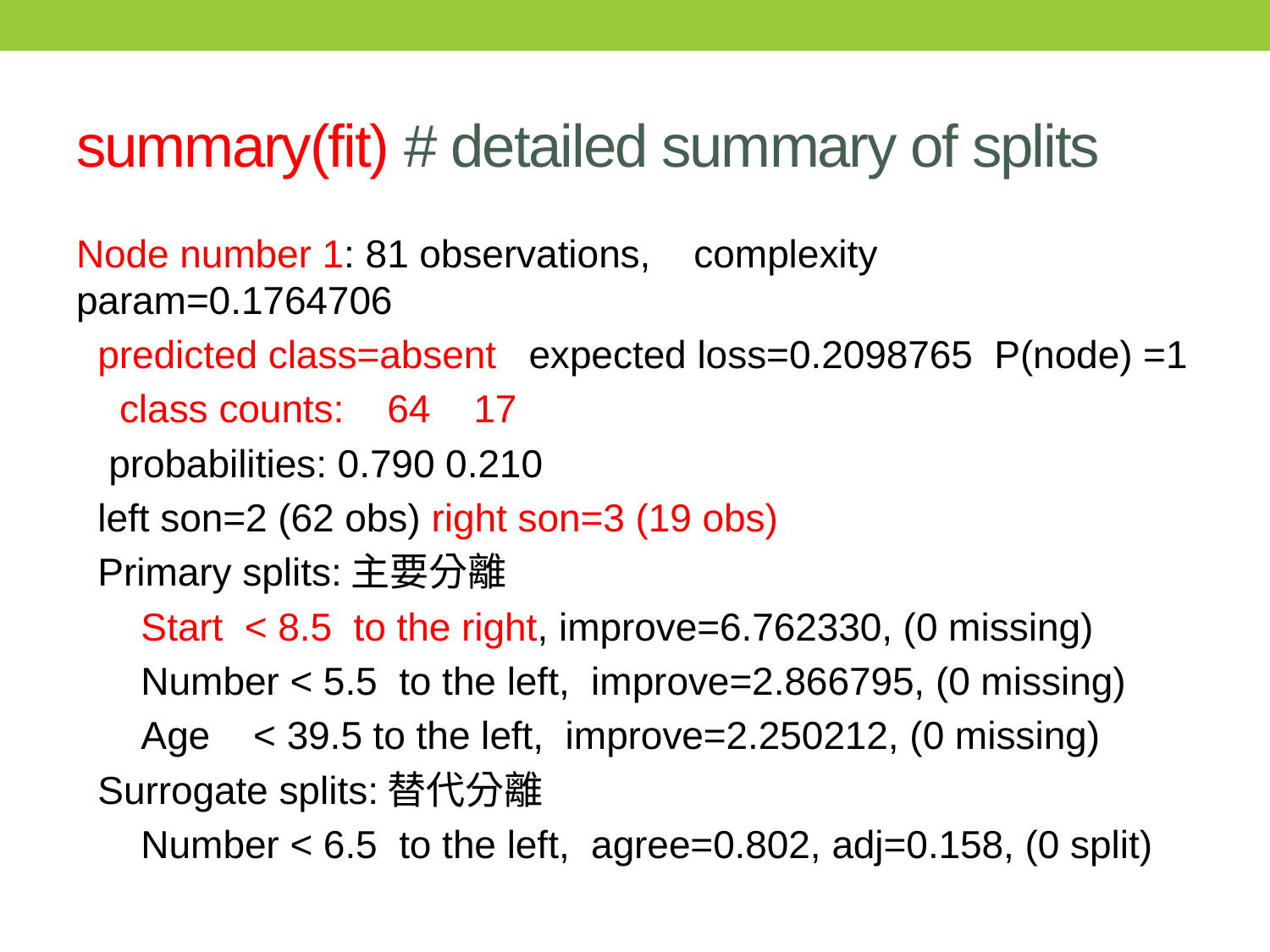

# summary(fit) # detailed summary of splits
Node number 1: 81 observations,    complexity param=0.1764706
  predicted class=absent   expected loss=0.2098765  P(node) =1
    class counts:    64    17
   probabilities: 0.790 0.210
  left son=2 (62 obs) right son=3 (19 obs)
  Primary splits:主要分離
      Start  < 8.5  to the right, improve=6.762330, (0 missing)
      Number < 5.5  to the left,  improve=2.866795, (0 missing)
      Age    < 39.5 to the left,  improve=2.250212, (0 missing)
  Surrogate splits:替代分離
      Number < 6.5  to the left,  agree=0.802, adj=0.158, (0 split)